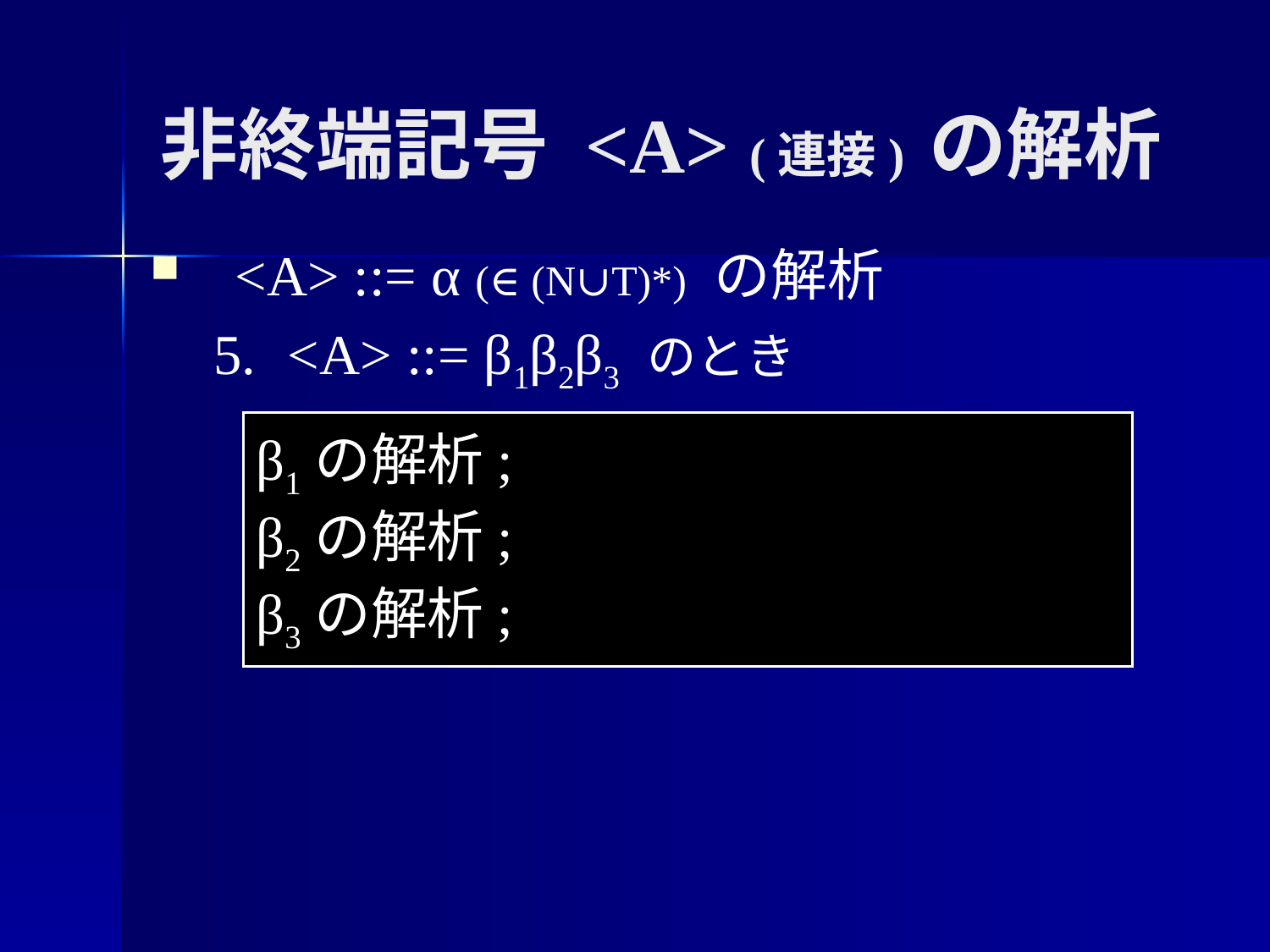

非終端記号 <A> (連接) の解析
<A> ::= α (∈ (N∪T)*) の解析
<A> ::= β1β2β3 のとき
β1の解析;
β2の解析;
β3の解析;